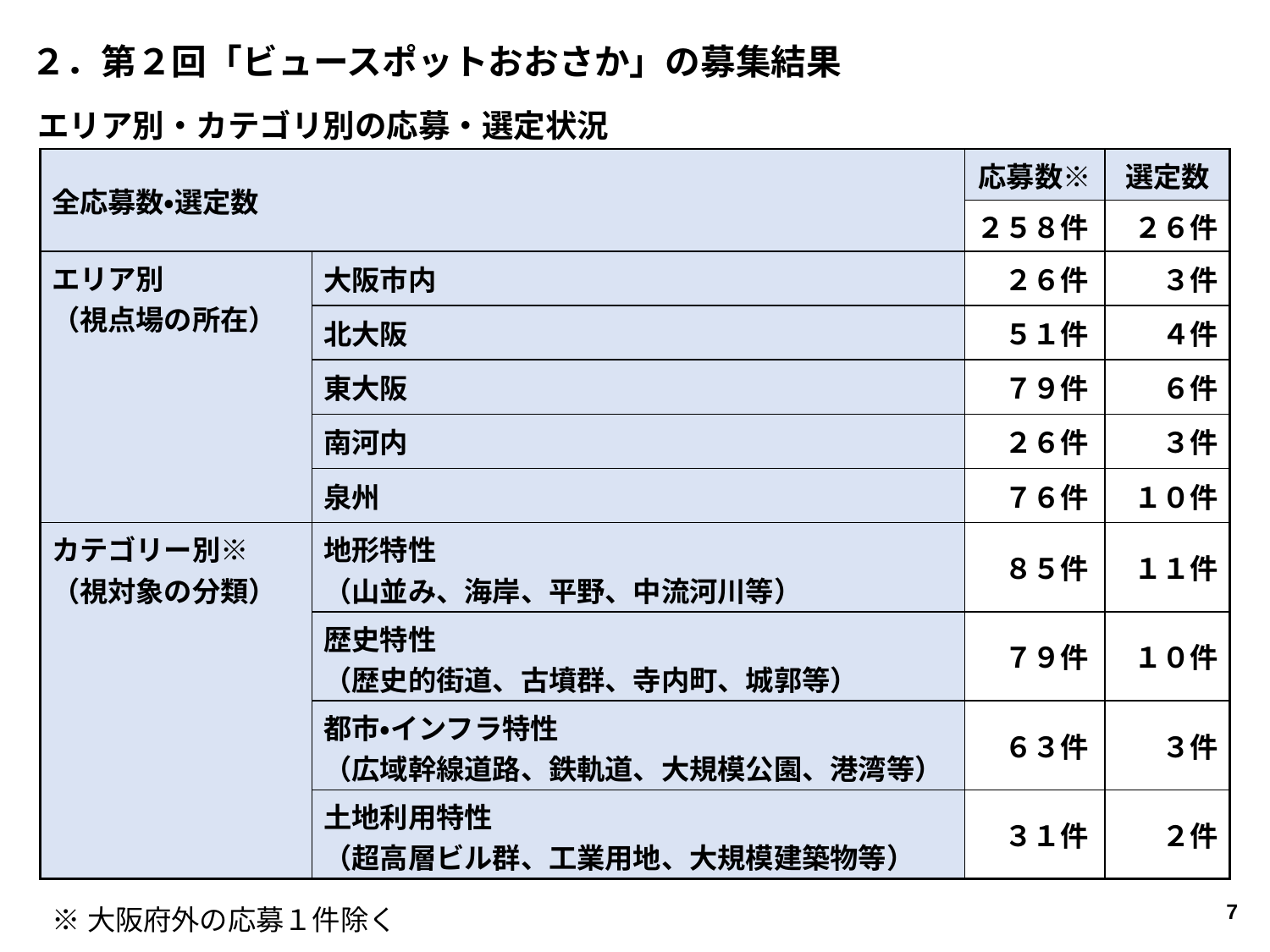

２．第２回「ビュースポットおおさか」の募集結果
エリア別・カテゴリ別の応募・選定状況
| 全応募数・選定数 |  | 応募数※ | 選定数 |
| --- | --- | --- | --- |
|  |  | ２５８件 | ２６件 |
| エリア別 （視点場の所在） | 大阪市内 | ２６件 | ３件 |
|  | 北大阪 | ５１件 | ４件 |
|  | 東大阪 | ７９件 | ６件 |
|  | 南河内 | ２６件 | ３件 |
|  | 泉州 | ７６件 | １０件 |
| カテゴリー別※ （視対象の分類） | 地形特性 （山並み、海岸、平野、中流河川等） | ８５件 | １１件 |
|  | 歴史特性 （歴史的街道、古墳群、寺内町、城郭等） | ７９件 | １０件 |
|  | 都市・インフラ特性 （広域幹線道路、鉄軌道、大規模公園、港湾等） | ６３件 | ３件 |
|  | 土地利用特性 （超高層ビル群、工業用地、大規模建築物等） | ３１件 | ２件 |
※大阪府外の応募１件除く
7